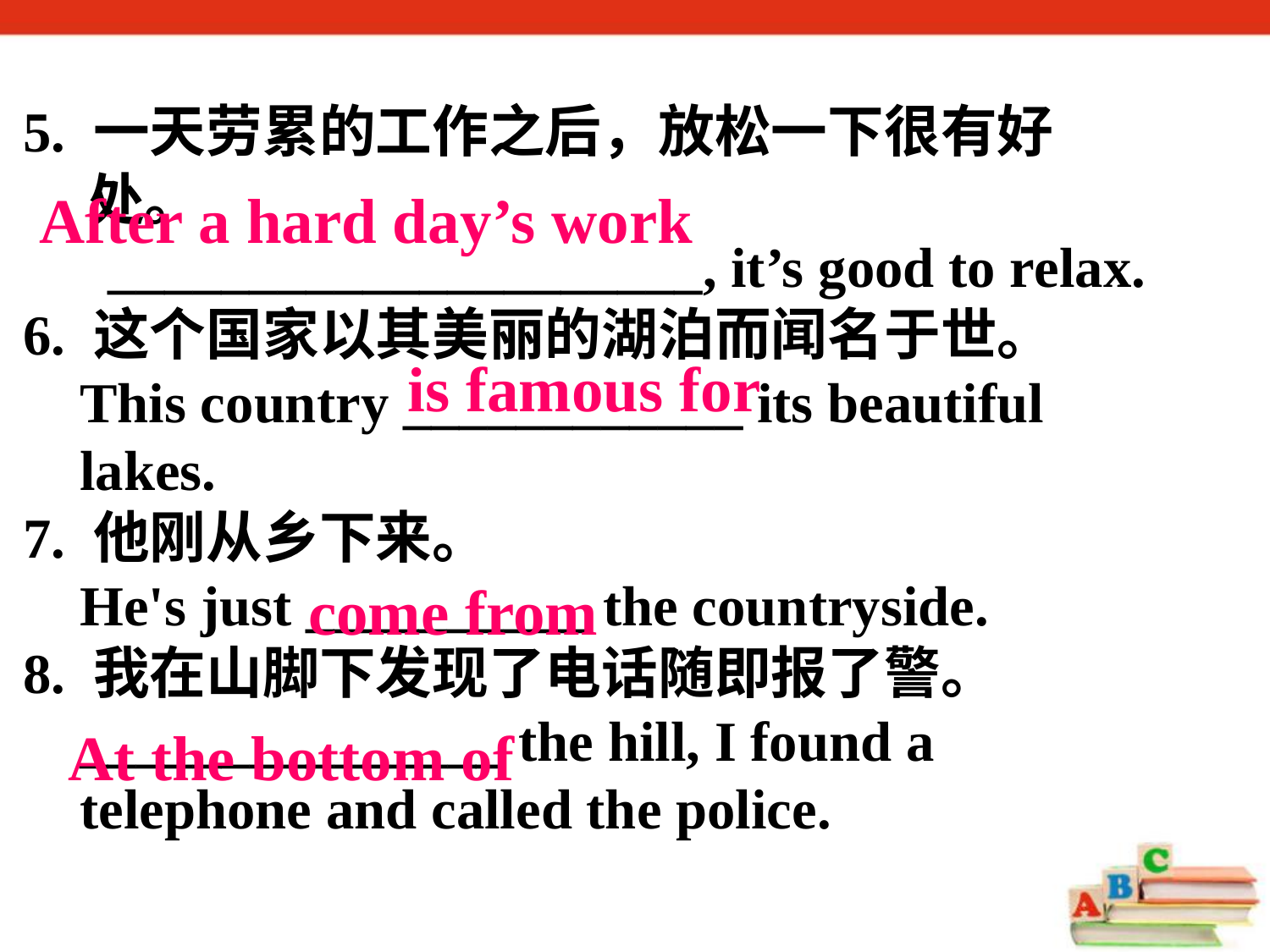

5. 一天劳累的工作之后，放松一下很有好
    处。
      _____________________, it’s good to relax.
6. 这个国家以其美丽的湖泊而闻名于世。
    This country ____________ its beautiful
    lakes.
7. 他刚从乡下来。
    He's just __________ the countryside.
8. 我在山脚下发现了电话随即报了警。
    _______________ the hill, I found a
    telephone and called the police.
After a hard day’s work
is famous for
come from
At the bottom of